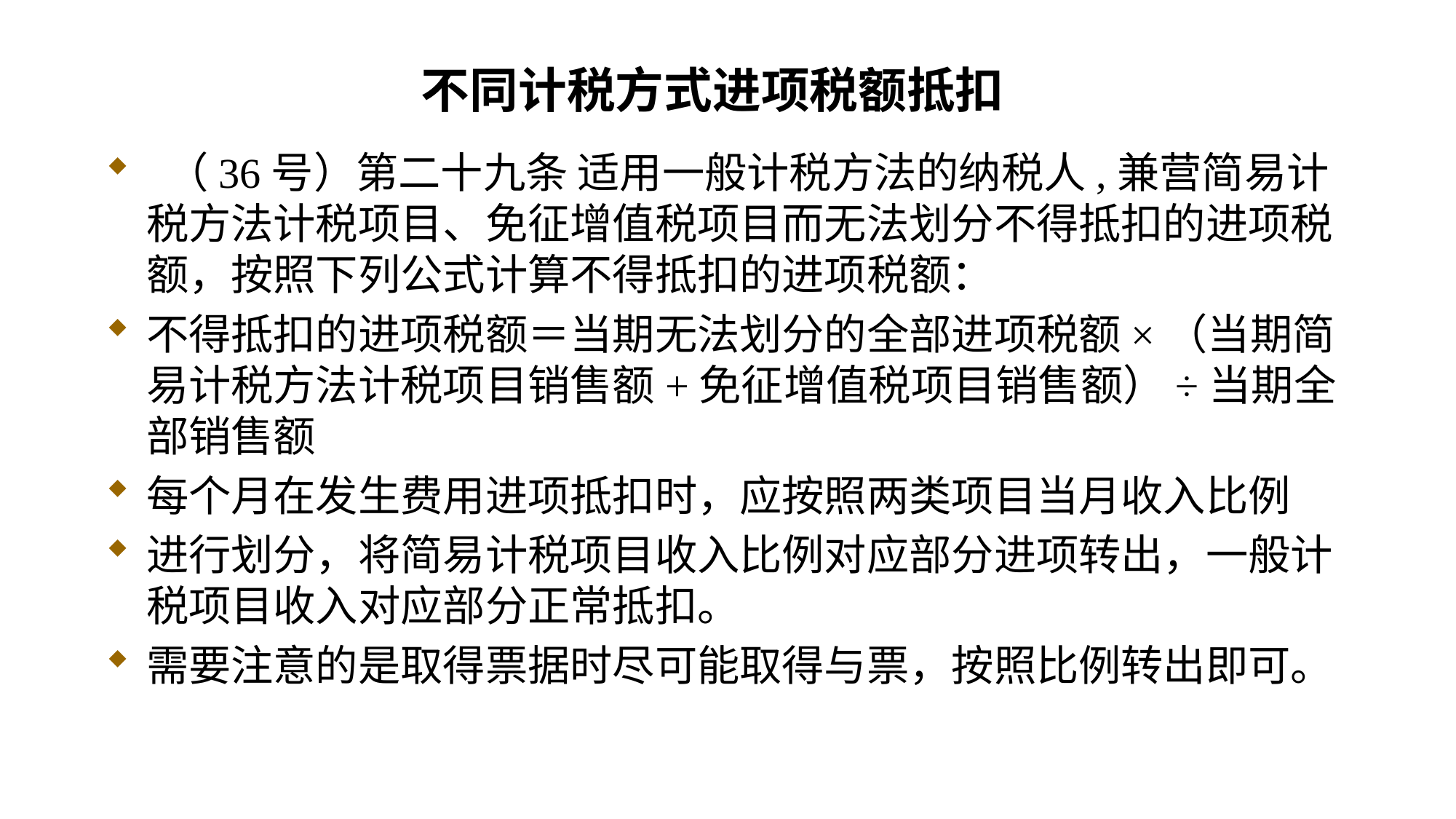

# 不同计税方式进项税额抵扣
 （36号）第二十九条 适用一般计税方法的纳税人,兼营简易计税方法计税项目、免征增值税项目而无法划分不得抵扣的进项税额，按照下列公式计算不得抵扣的进项税额：
不得抵扣的进项税额＝当期无法划分的全部进项税额×（当期简易计税方法计税项目销售额+免征增值税项目销售额）÷当期全部销售额
每个月在发生费用进项抵扣时，应按照两类项目当月收入比例
进行划分，将简易计税项目收入比例对应部分进项转出，一般计税项目收入对应部分正常抵扣。
需要注意的是取得票据时尽可能取得与票，按照比例转出即可。